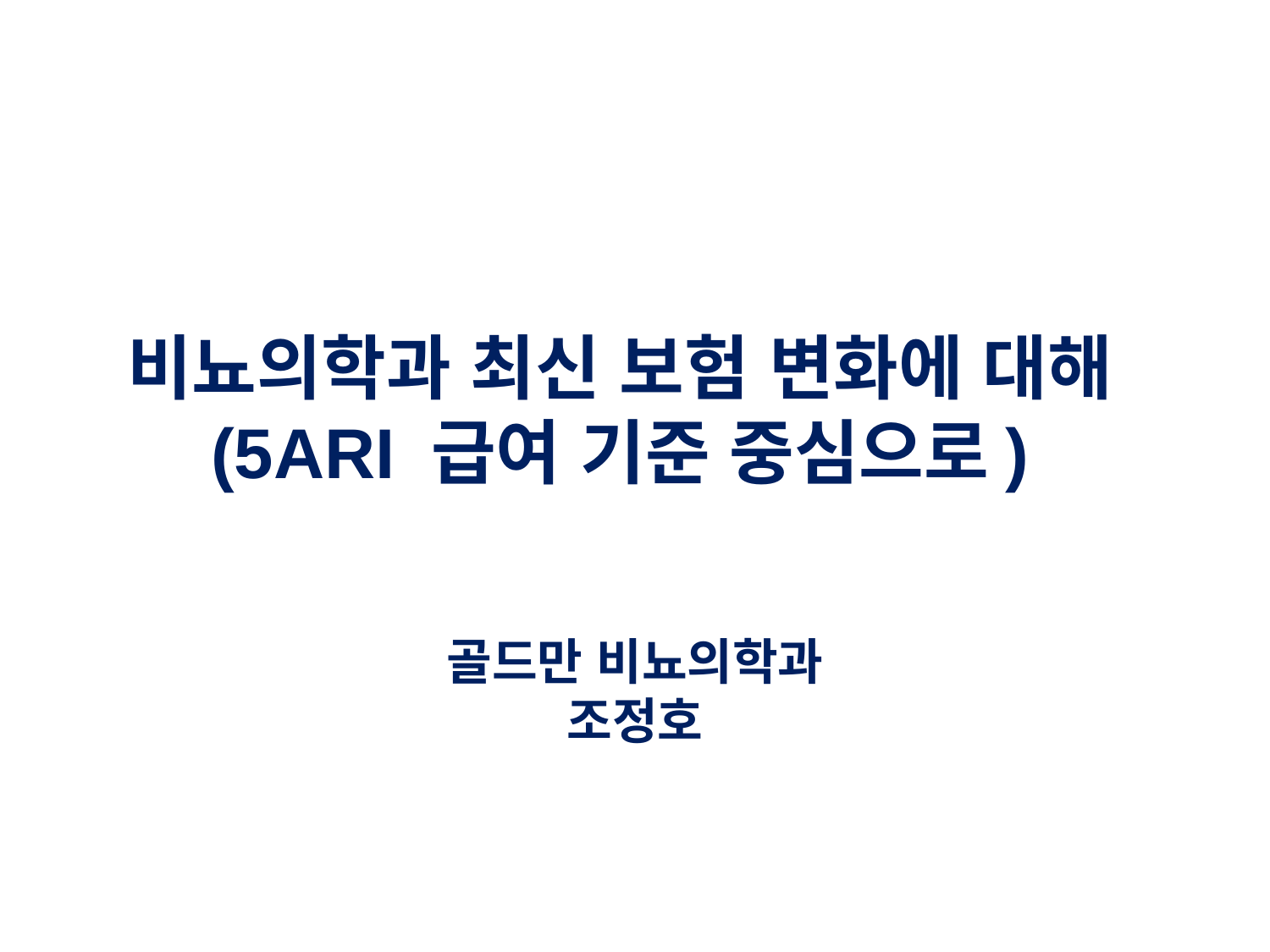

비뇨의학과 최신 보험 변화에 대해
(5ARI 급여 기준 중심으로)
골드만 비뇨의학과
조정호